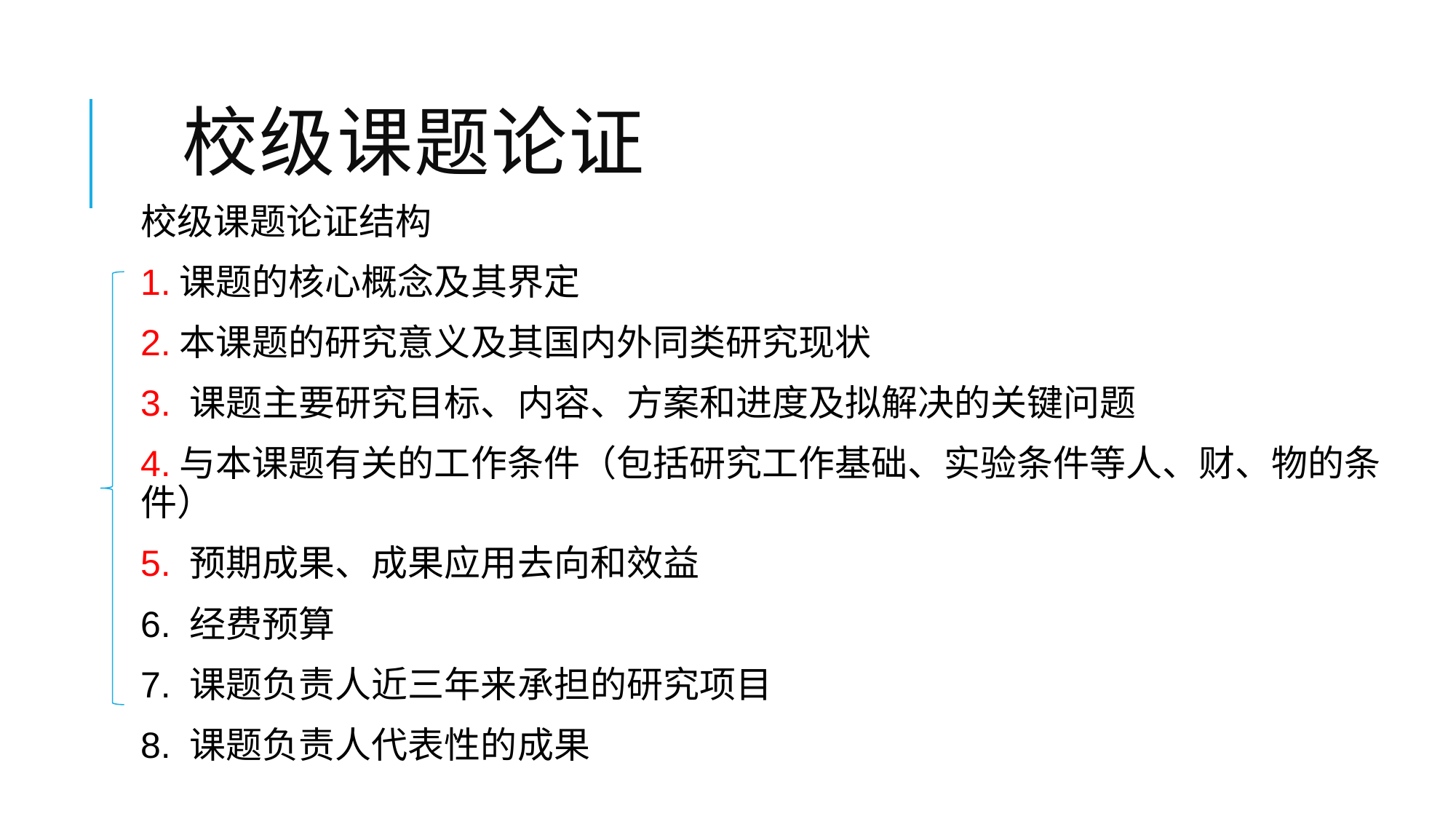

# 校级课题论证
校级课题论证结构
1.课题的核心概念及其界定
2.本课题的研究意义及其国内外同类研究现状
3. 课题主要研究目标、内容、方案和进度及拟解决的关键问题
4.与本课题有关的工作条件（包括研究工作基础、实验条件等人、财、物的条件）
5. 预期成果、成果应用去向和效益
6. 经费预算
7. 课题负责人近三年来承担的研究项目
8. 课题负责人代表性的成果